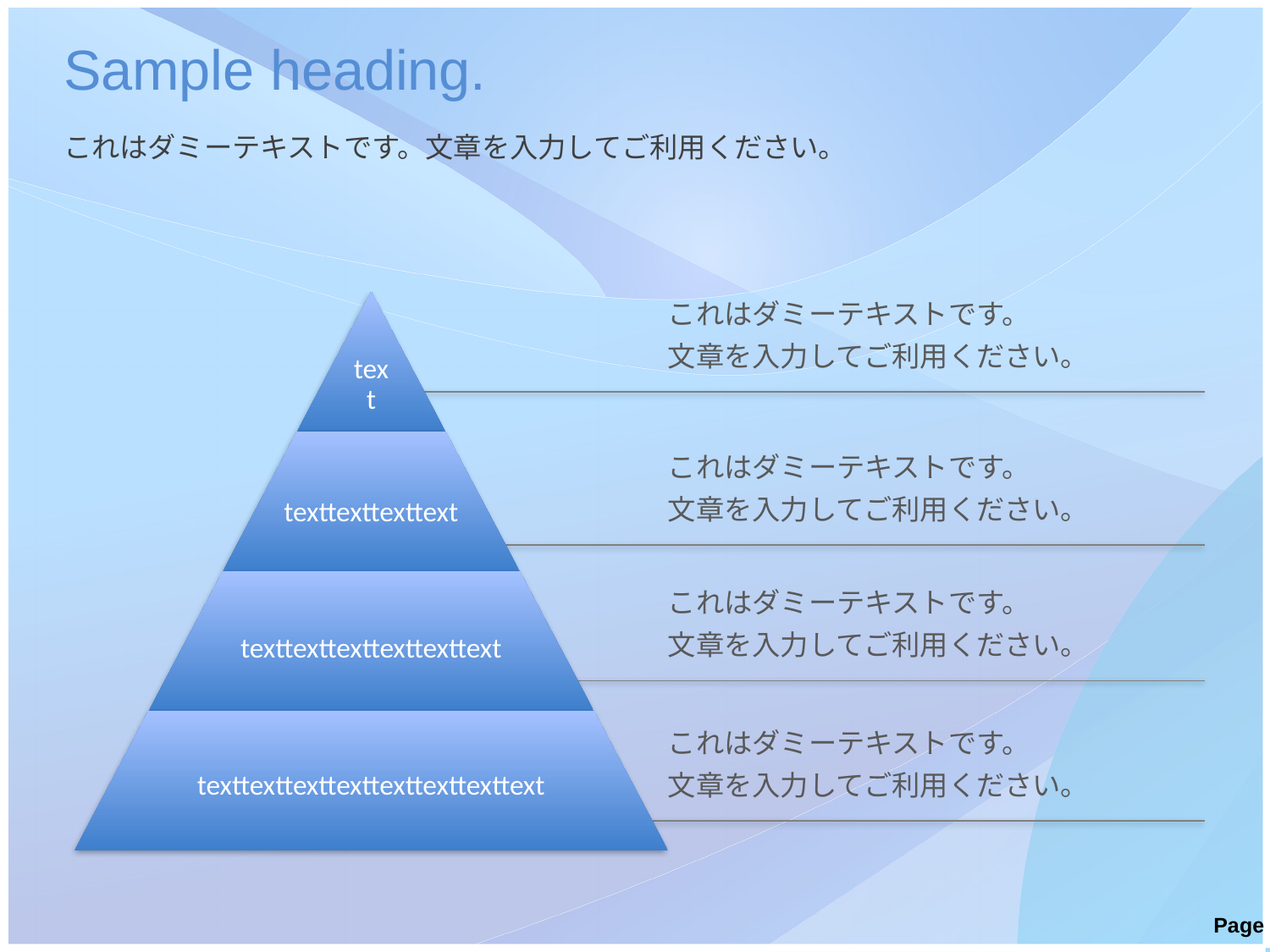

# Sample heading.
これはダミーテキストです。文章を入力してご利用ください。
text
texttexttexttext
texttexttexttexttexttext
texttexttexttexttexttexttexttext
これはダミーテキストです。
文章を入力してご利用ください。
これはダミーテキストです。
文章を入力してご利用ください。
これはダミーテキストです。
文章を入力してご利用ください。
これはダミーテキストです。
文章を入力してご利用ください。